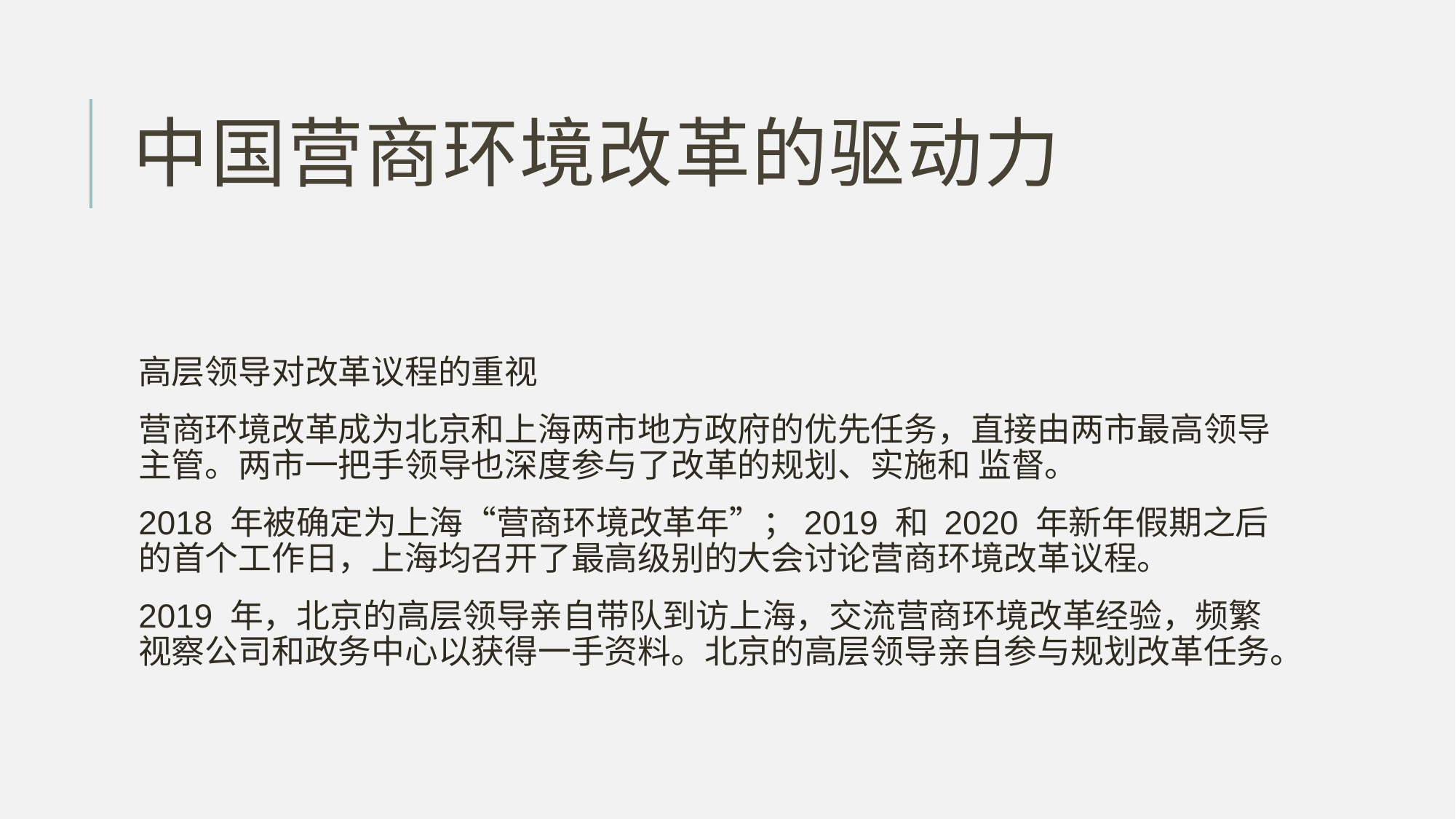

# 中国营商环境改革的驱动力
高层领导对改革议程的重视
营商环境改革成为北京和上海两市地方政府的优先任务，直接由两市最高领导主管。两市一把手领导也深度参与了改革的规划、实施和 监督。
2018 年被确定为上海“营商环境改革年”；2019 和 2020 年新年假期之后的首个工作日，上海均召开了最高级别的大会讨论营商环境改革议程。
2019 年，北京的高层领导亲自带队到访上海，交流营商环境改革经验，频繁视察公司和政务中心以获得一手资料。北京的高层领导亲自参与规划改革任务。